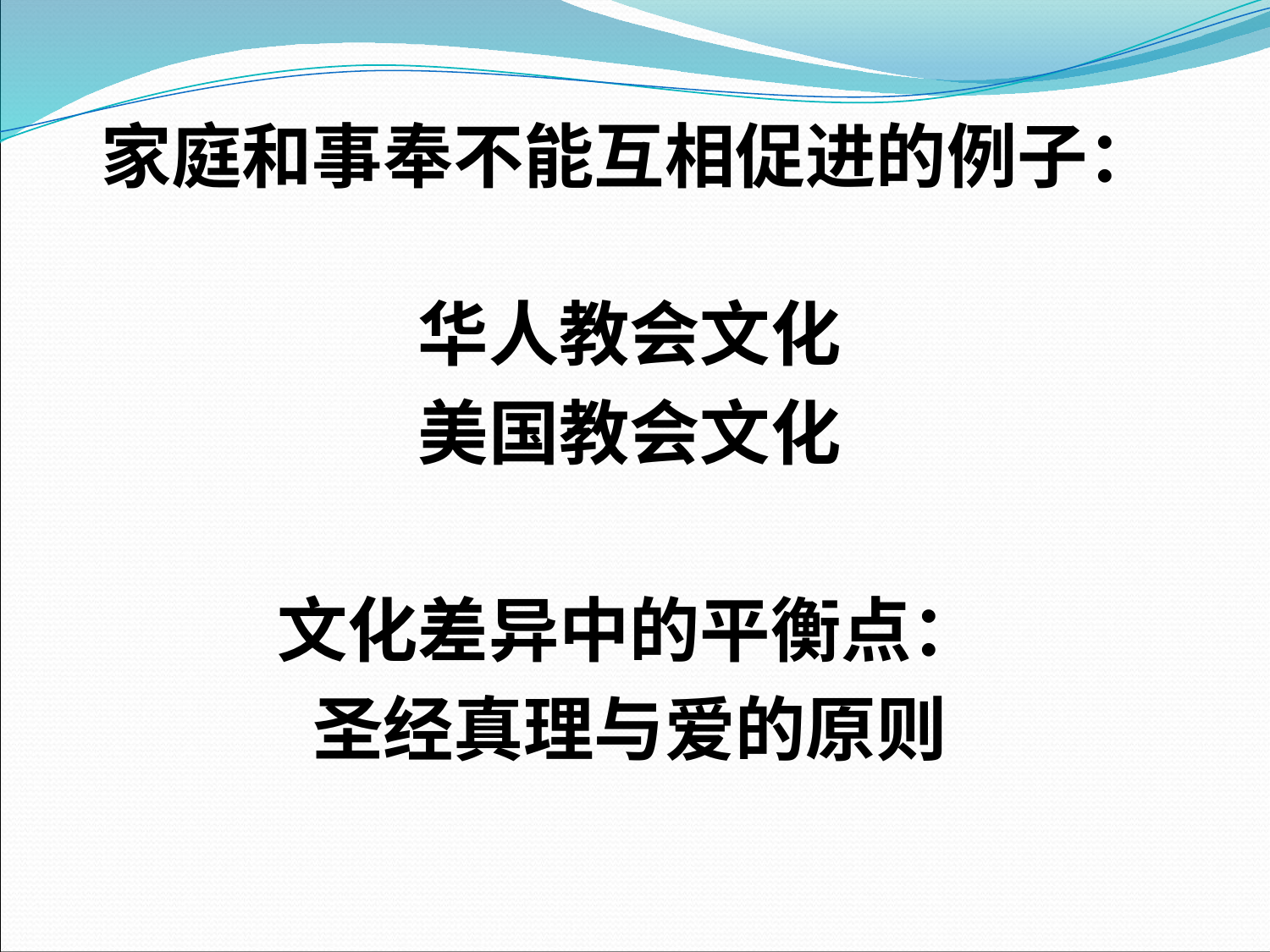

#
家庭和事奉不能互相促进的例子：

华人教会文化
美国教会文化

文化差异中的平衡点：
圣经真理与爱的原则